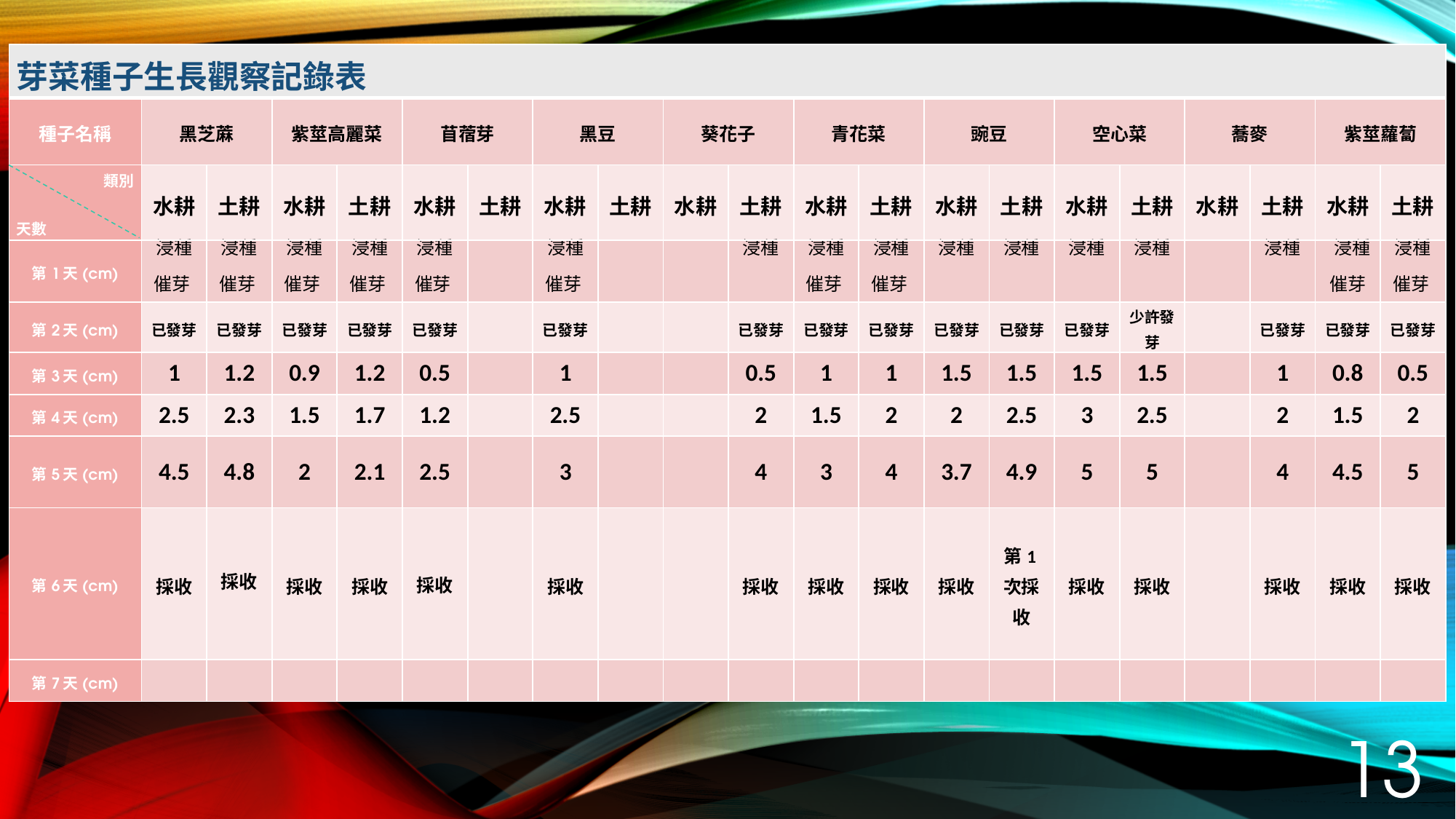

| 芽菜種子生長觀察記錄表 |  |  |  |  |  |  |  |  |  |  |  |  |  |  |  |  |  |  |  |  |
| --- | --- | --- | --- | --- | --- | --- | --- | --- | --- | --- | --- | --- | --- | --- | --- | --- | --- | --- | --- | --- |
| 種子名稱 | 黑芝蔴 |  | 紫莖高麗菜 |  | 苜蓿芽 |  | 黑豆 |  | 葵花子 |  | 青花菜 |  | 豌豆 |  | 空心菜 |  | 蕎麥 |  | 紫莖蘿蔔 |  |
| 類別 天數 | 水耕 | 土耕 | 水耕 | 土耕 | 水耕 | 土耕 | 水耕 | 土耕 | 水耕 | 土耕 | 水耕 | 土耕 | 水耕 | 土耕 | 水耕 | 土耕 | 水耕 | 土耕 | 水耕 | 土耕 |
| 第1天(cm) | 浸種 催芽 | 浸種 催芽 | 浸種 催芽 | 浸種 催芽 | 浸種 催芽 |  | 浸種 催芽 |  |  | 浸種 | 浸種 催芽 | 浸種 催芽 | 浸種 | 浸種 | 浸種 | 浸種 |  | 浸種 | 浸種 催芽 | 浸種 催芽 |
| 第2天(cm) | 已發芽 | 已發芽 | 已發芽 | 已發芽 | 已發芽 |  | 已發芽 |  |  | 已發芽 | 已發芽 | 已發芽 | 已發芽 | 已發芽 | 已發芽 | 少許發芽 |  | 已發芽 | 已發芽 | 已發芽 |
| 第3天(cm) | 1 | 1.2 | 0.9 | 1.2 | 0.5 |  | 1 |  |  | 0.5 | 1 | 1 | 1.5 | 1.5 | 1.5 | 1.5 |  | 1 | 0.8 | 0.5 |
| 第4天(cm) | 2.5 | 2.3 | 1.5 | 1.7 | 1.2 |  | 2.5 |  |  | 2 | 1.5 | 2 | 2 | 2.5 | 3 | 2.5 |  | 2 | 1.5 | 2 |
| 第5天(cm) | 4.5 | 4.8 | 2 | 2.1 | 2.5 |  | 3 |  |  | 4 | 3 | 4 | 3.7 | 4.9 | 5 | 5 |  | 4 | 4.5 | 5 |
| 第6天(cm) | 採收 | 採收 | 採收 | 採收 | 採收 |  | 採收 |  |  | 採收 | 採收 | 採收 | 採收 | 第1次採收 | 採收 | 採收 |  | 採收 | 採收 | 採收 |
| 第7天(cm) |  |  |  |  |  |  |  |  |  |  |  |  |  |  |  |  |  |  |  |  |
13